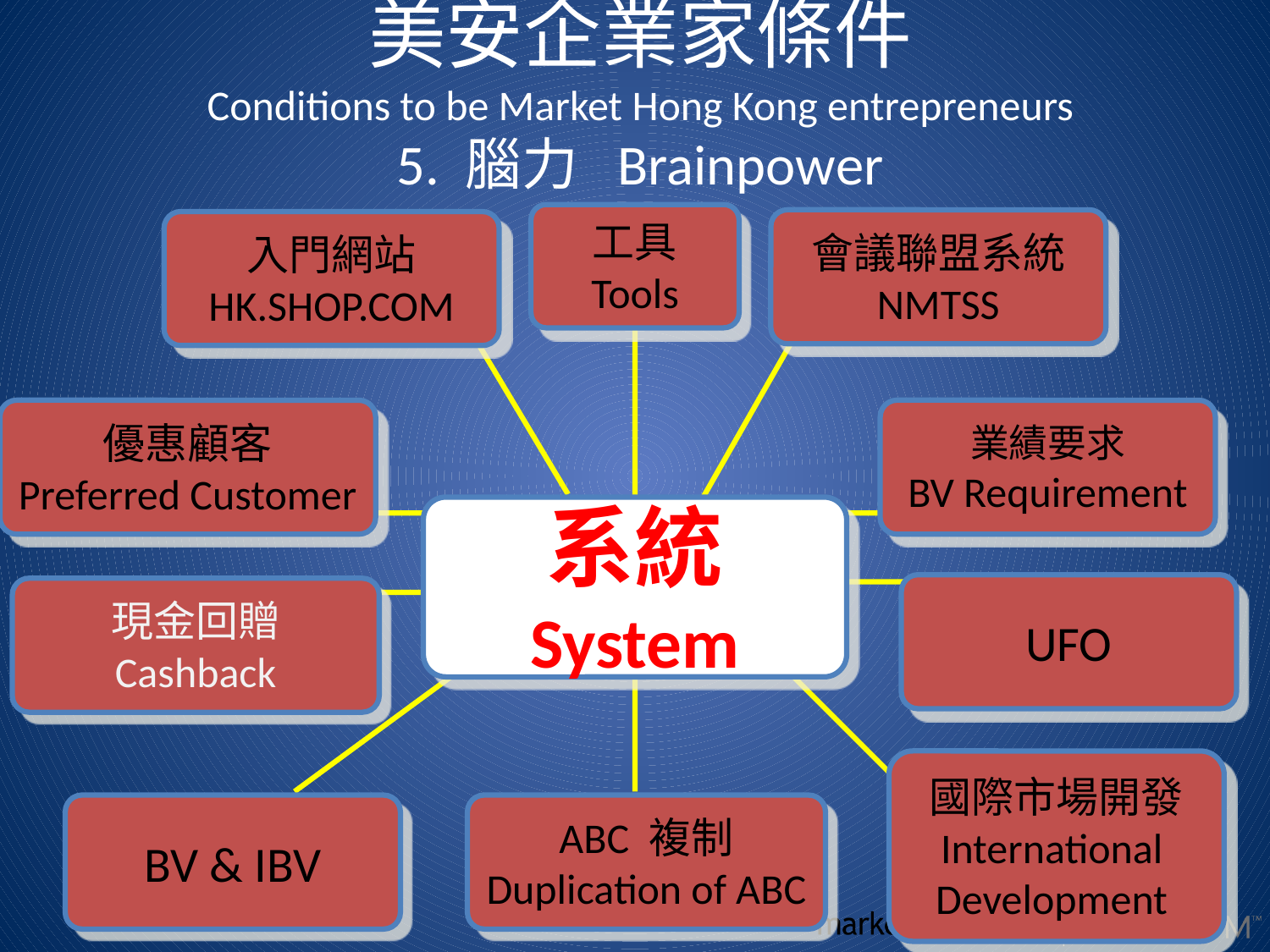

美安企業家條件
Conditions to be Market Hong Kong entrepreneurs
5. 腦力  Brainpower
工具
Tools
會議聯盟系統
NMTSS
入門網站
HK.SHOP.COM

優惠顧客
Preferred Customer
業績要求
BV Requirement
系統
System

UFO
現金回贈
Cashback

國際市場開發
International
Development
BV & IBV
ABC 複制
Duplication of ABC